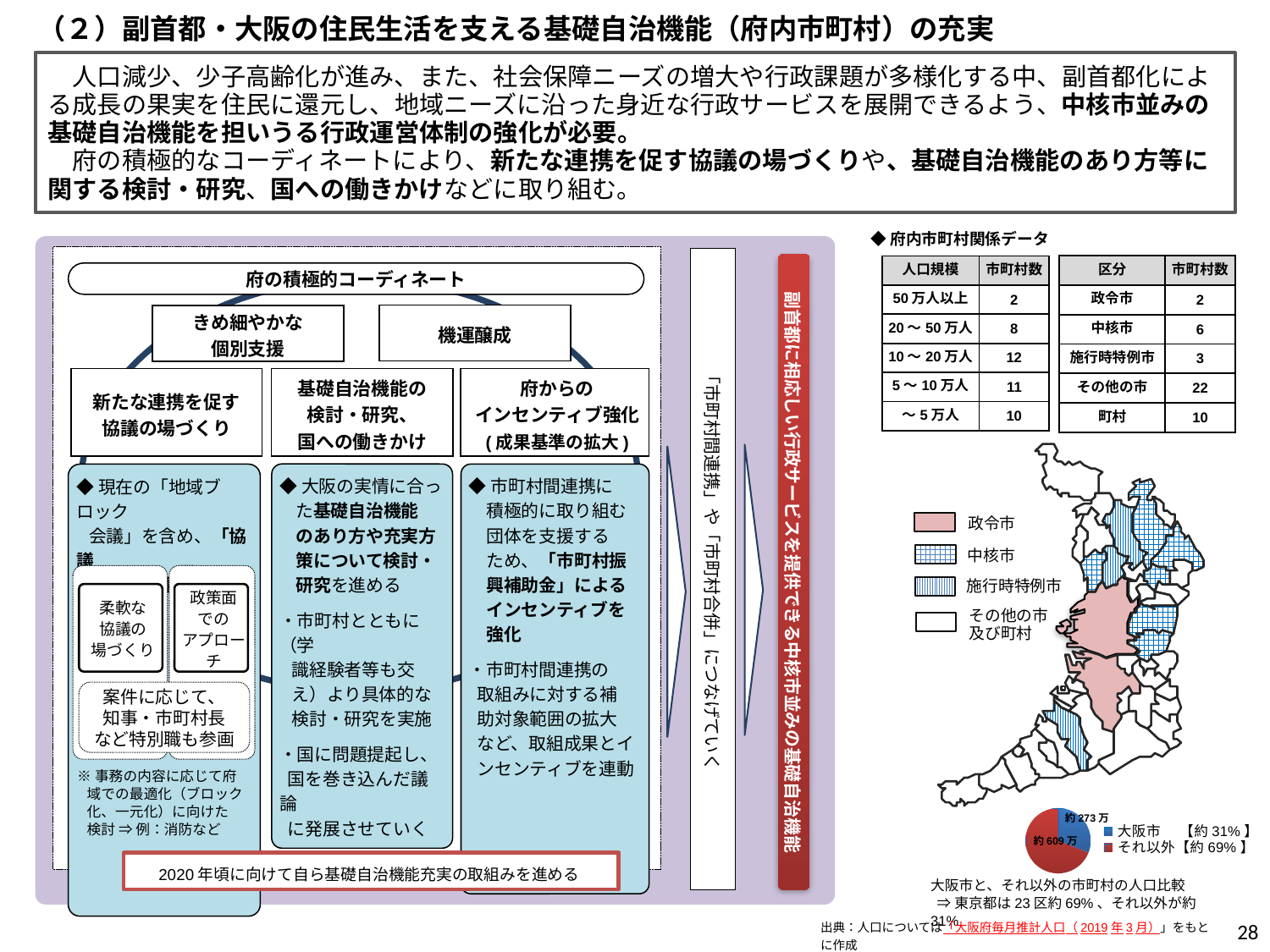

（２）副首都・大阪の住民生活を支える基礎自治機能（府内市町村）の充実
　人口減少、少子高齢化が進み、また、社会保障ニーズの増大や行政課題が多様化する中、副首都化による成長の果実を住民に還元し、地域ニーズに沿った身近な行政サービスを展開できるよう、中核市並みの基礎自治機能を担いうる行政運営体制の強化が必要。
　府の積極的なコーディネートにより、新たな連携を促す協議の場づくりや、基礎自治機能のあり方等に関する検討・研究、国への働きかけなどに取り組む。
◆府内市町村関係データ

「市町村間連携」や「市町村合併」につなげていく
副首都に相応しい行政サービスを提供できる中核市並みの基礎自治機能
府の積極的コーディネート

機運醸成
きめ細やかな
個別支援
新たな連携を促す
協議の場づくり
基礎自治機能の
検討・研究、
国への働きかけ
府からの
インセンティブ強化
(成果基準の拡大)
◆大阪の実情に合っ
   た基礎自治機能
   のあり方や充実方
   策について検討・
   研究を進める
・市町村とともに（学
  識経験者等も交
  え）より具体的な
  検討・研究を実施
・国に問題提起し、
 国を巻き込んだ議論
 に発展させていく
◆市町村間連携に
　積極的に取り組む
　団体を支援する
　ため、「市町村振
　興補助金」による
　インセンティブを
　強化
・市町村間連携の
 取組みに対する補
 助対象範囲の拡大
 など、取組成果とイ
 ンセンティブを連動

◆現在の「地域ブロック
  会議」を含め、「協議
  の場」を重層的に
  設定

柔軟な
協議の
場づくり
政策面
での
アプローチ
案件に応じて、
知事・市町村長
など特別職も参画
※事務の内容に応じて府
  域での最適化（ブロック
  化、一元化）に向けた
  検討 ⇒ 例：消防など
2020年頃に向けて自ら基礎自治機能充実の取組みを進める
| 区分 | 市町村数 |
| --- | --- |
| 政令市 | 2 |
| 中核市 | 6 |
| 施行時特例市 | 3 |
| その他の市 | 22 |
| 町村 | 10 |
| 人口規模 | 市町村数 |
| --- | --- |
| 50万人以上 | 2 |
| 20～50万人 | 8 |
| 10～20万人 | 12 |
| 5～10万人 | 11 |
| ～5万人 | 10 |

政令市

中核市

施行時特例市

その他の市
及び町村

### Chart

| Category | 人口 |
|---|---|
| 大阪市　 【約31%】 | 273.0 |
| それ以外【約69%】 | 609.0 |
約273万
約609万
大阪市と、それ以外の市町村の人口比較
  ⇒東京都は23区約69%、それ以外が約31%
28
出典：人口については「大阪府毎月推計人口（2019年3月）」をもとに作成